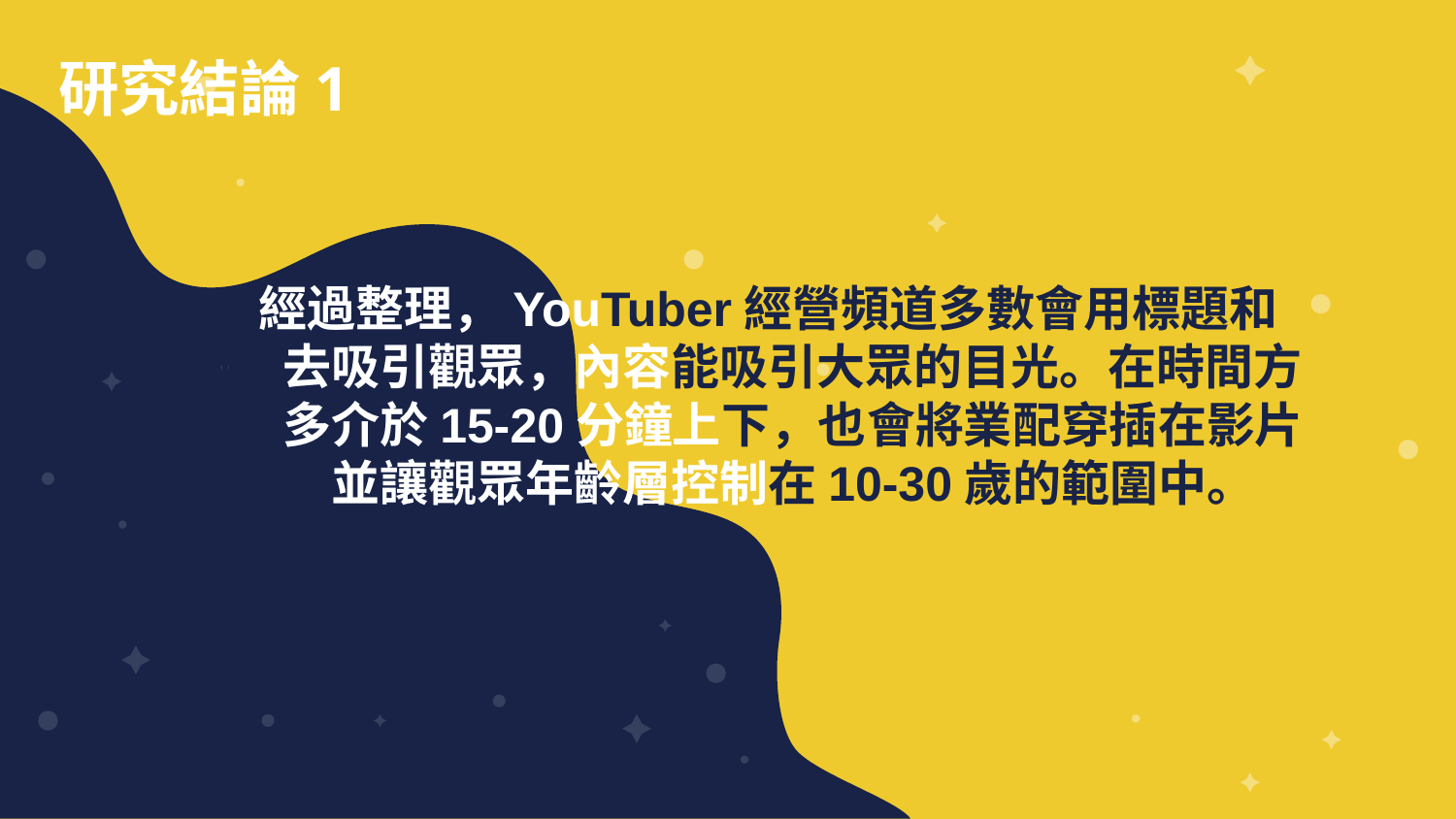

研究結論1
經過整理，YouTuber經營頻道多數會用標題和封面去吸引觀眾，內容能吸引大眾的目光。在時間方面大多介於15-20分鐘上下，也會將業配穿插在影片當中，並讓觀眾年齡層控制在10-30歲的範圍中。